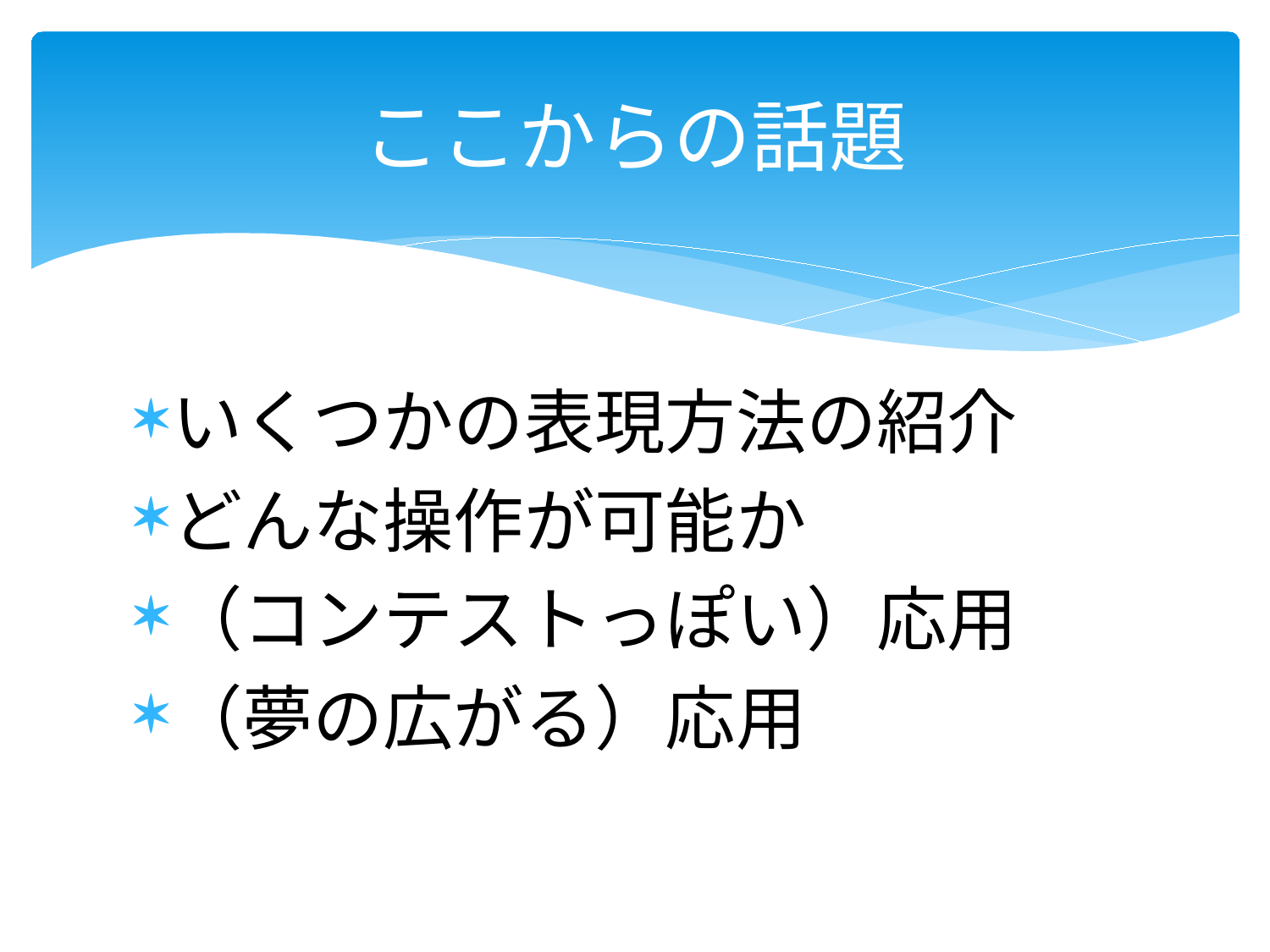

# ここからの話題
いくつかの表現方法の紹介
どんな操作が可能か
（コンテストっぽい）応用
（夢の広がる）応用